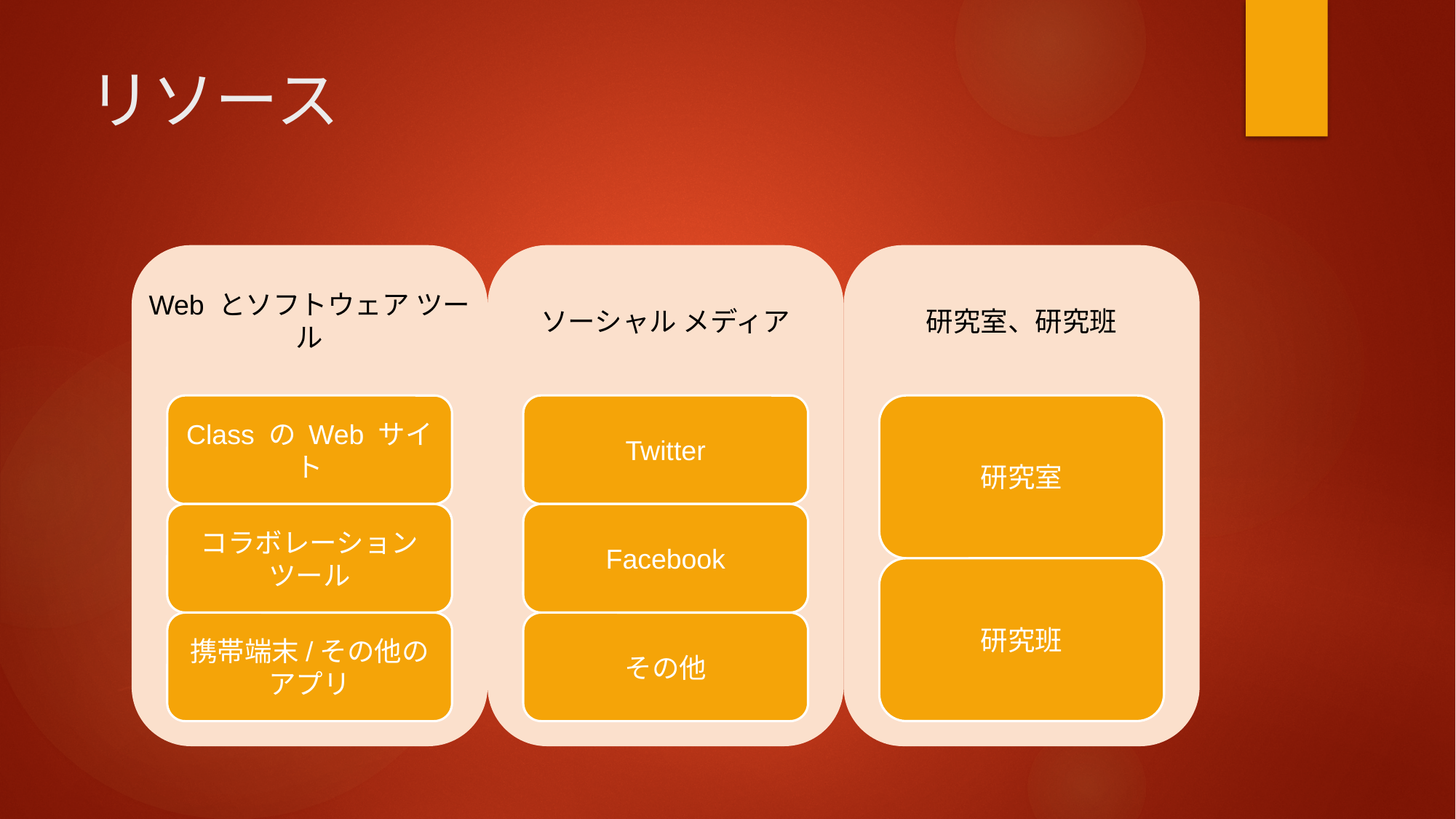

# リソース
Web とソフトウェア ツール
Class の Web サイト
携帯端末/その他のアプリ
ソーシャル メディア
Twitter
Facebook
研究室、研究班
研究室
研究班
その他
コラボレーション ツール